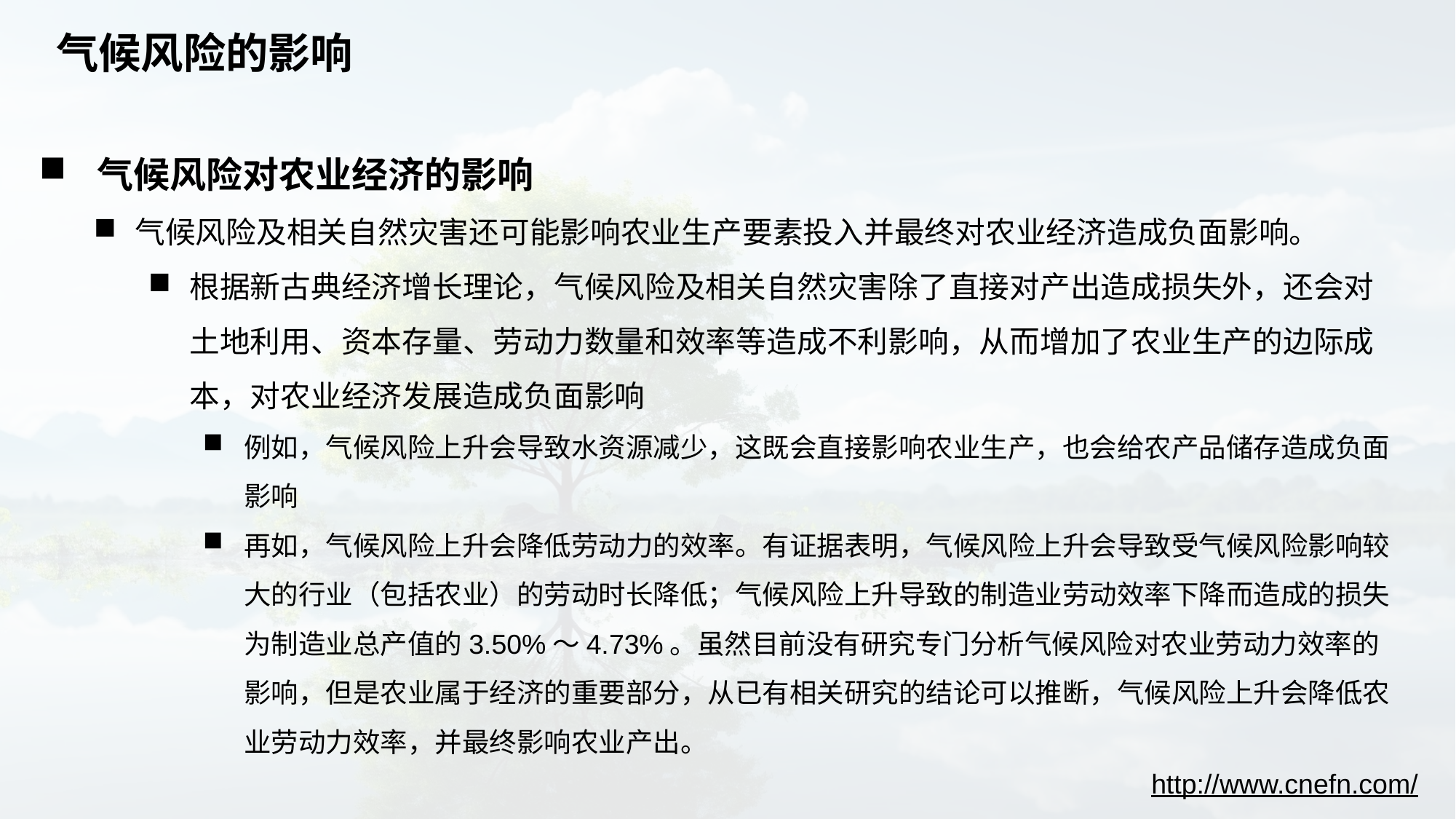

# 气候风险的影响
 气候风险对农业经济的影响
气候风险及相关自然灾害还可能影响农业生产要素投入并最终对农业经济造成负面影响。
根据新古典经济增长理论，气候风险及相关自然灾害除了直接对产出造成损失外，还会对土地利用、资本存量、劳动力数量和效率等造成不利影响，从而增加了农业生产的边际成本，对农业经济发展造成负面影响
例如，气候风险上升会导致水资源减少，这既会直接影响农业生产，也会给农产品储存造成负面影响
再如，气候风险上升会降低劳动力的效率。有证据表明，气候风险上升会导致受气候风险影响较大的行业（包括农业）的劳动时长降低；气候风险上升导致的制造业劳动效率下降而造成的损失为制造业总产值的3.50%～4.73%。虽然目前没有研究专门分析气候风险对农业劳动力效率的影响，但是农业属于经济的重要部分，从已有相关研究的结论可以推断，气候风险上升会降低农业劳动力效率，并最终影响农业产出。